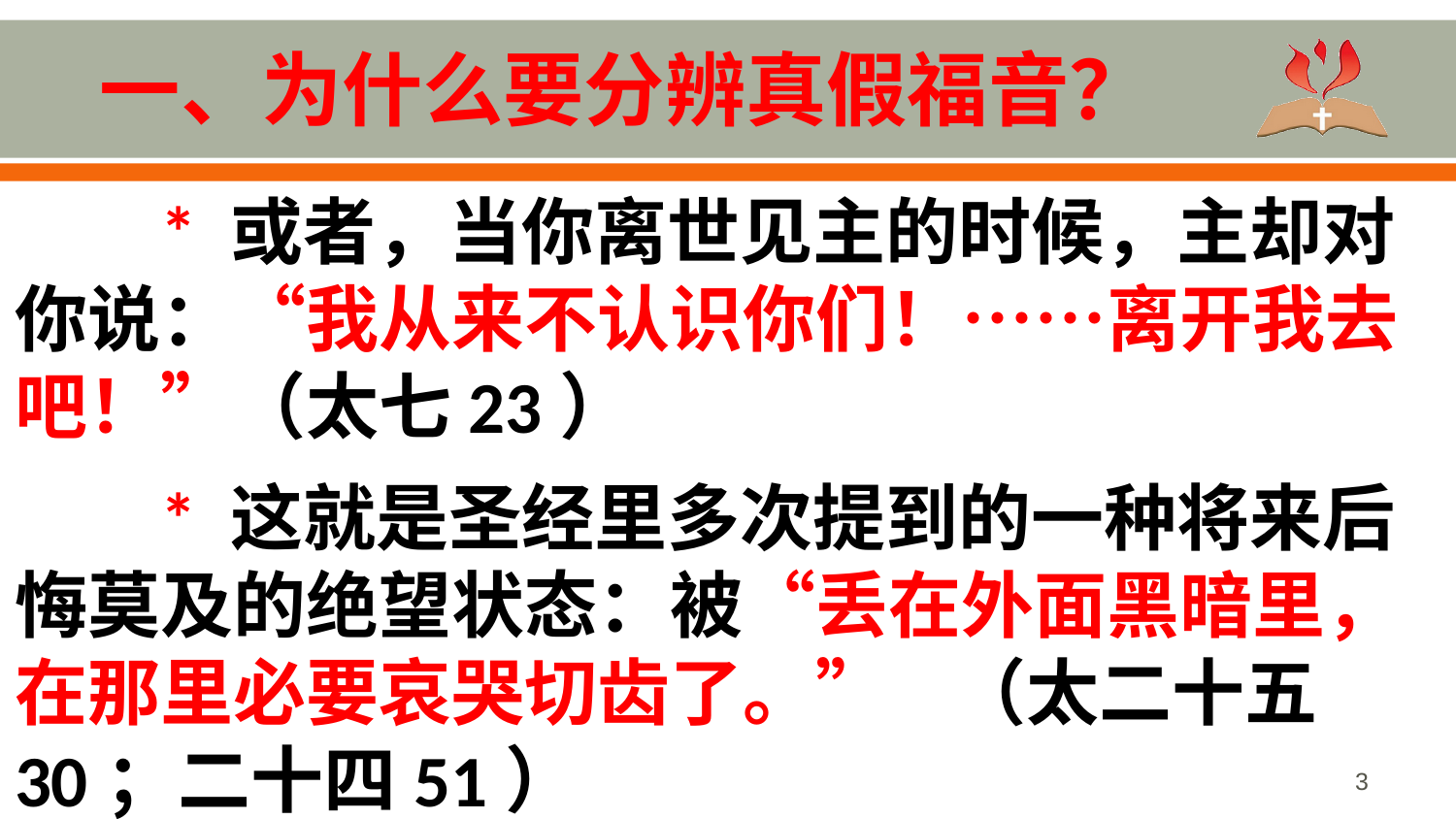

# 一、为什么要分辨真假福音？
* 或者，当你离世见主的时候，主却对你说：“我从来不认识你们！……离开我去吧！”（太七23）
* 这就是圣经里多次提到的一种将来后悔莫及的绝望状态：被“丢在外面黑暗里，在那里必要哀哭切齿了。”    （太二十五30；二十四51）

3